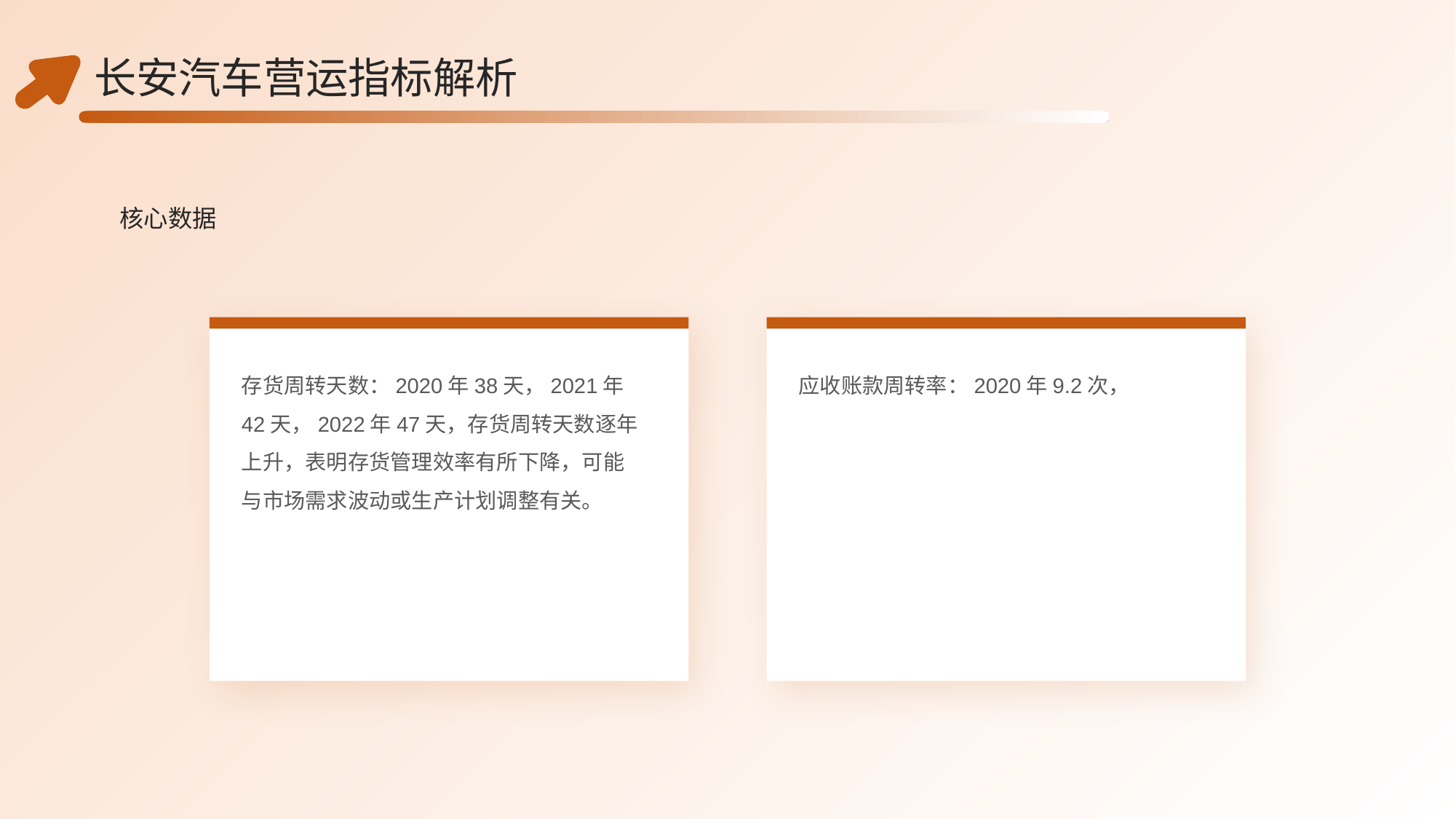

长安汽车营运指标解析

核心数据

存货周转天数：2020年38天，2021年42天，2022年47天，存货周转天数逐年上升，表明存货管理效率有所下降，可能与市场需求波动或生产计划调整有关。
应收账款周转率：2020年9.2次，